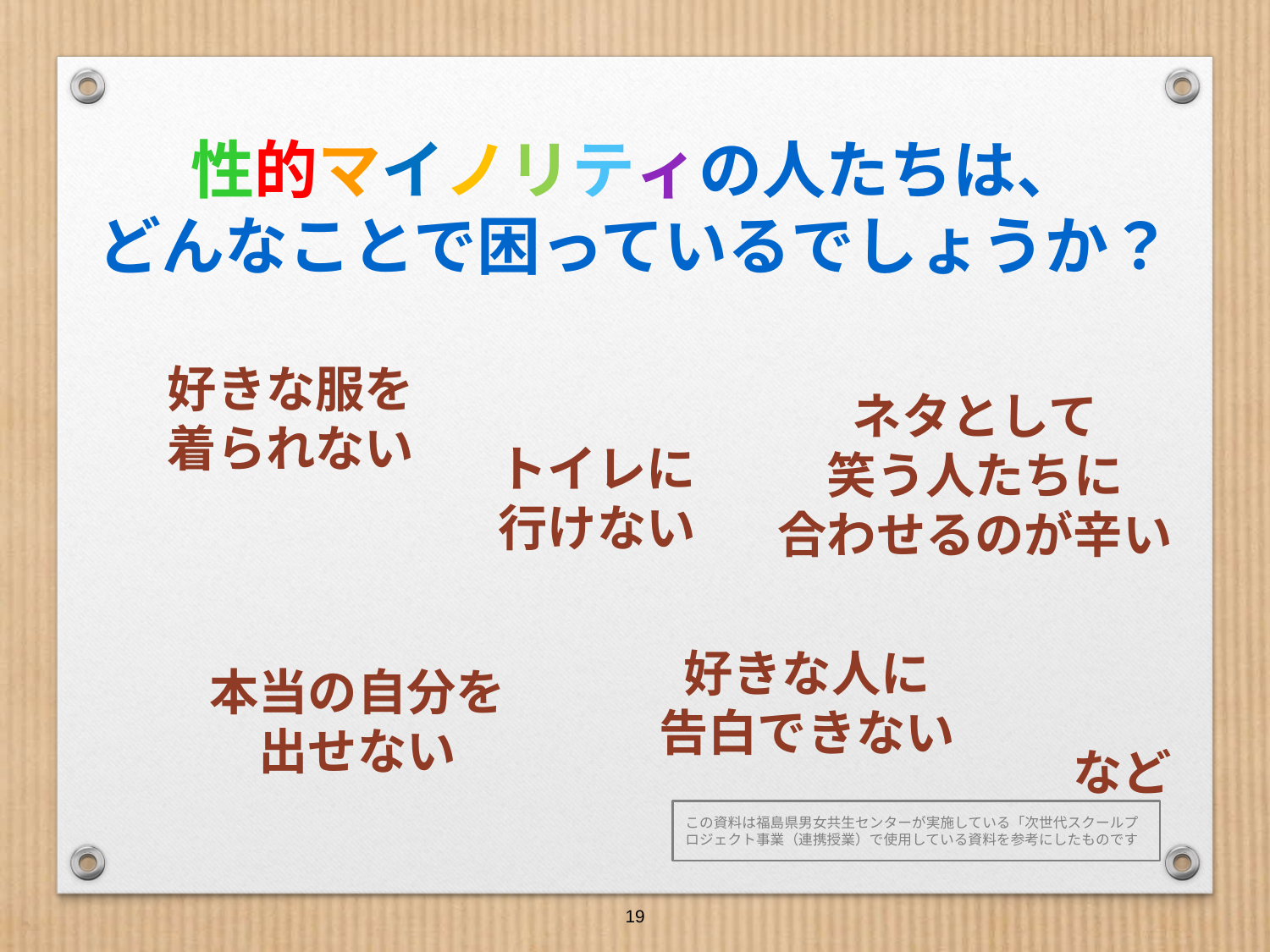

性的マイノリティの人たちは、
どんなことで困っているでしょうか？
好きな服を
着られない
ネタとして
笑う人たちに
合わせるのが辛い
トイレに
行けない
好きな人に
告白できない
本当の自分を
出せない
など
この資料は福島県男女共生センターが実施している「次世代スクールプロジェクト事業（連携授業）で使用している資料を参考にしたものです
19